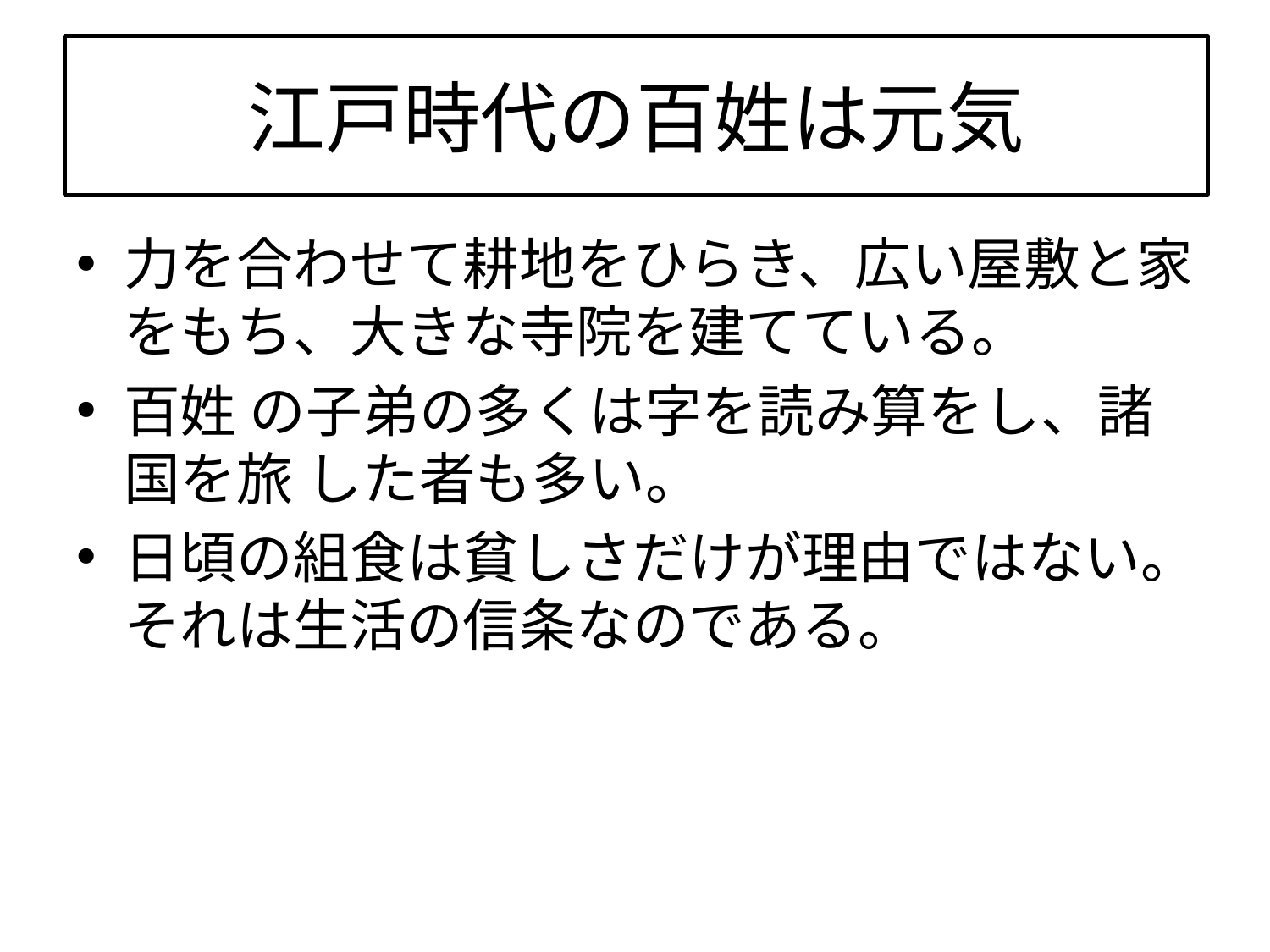

# 江戸時代の百姓は元気
力を合わせて耕地をひらき、広い屋敷と家をもち、大きな寺院を建てている。
百姓 の子弟の多くは字を読み算をし、諸国を旅 した者も多い。
日頃の組食は貧しさだけが理由ではない。それは生活の信条なのである。